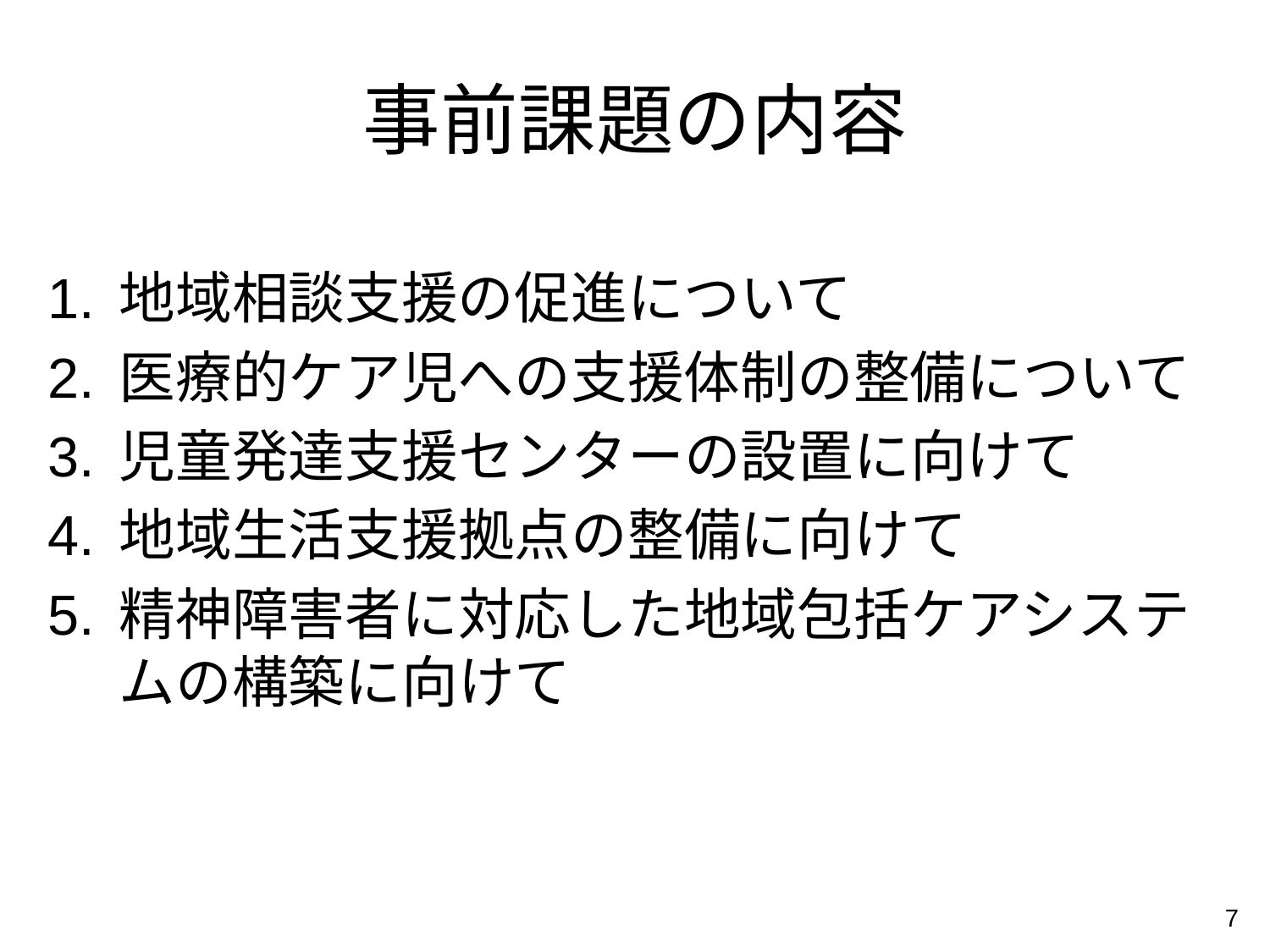

# 事前課題の内容
地域相談支援の促進について
医療的ケア児への支援体制の整備について
児童発達支援センターの設置に向けて
地域生活支援拠点の整備に向けて
精神障害者に対応した地域包括ケアシステムの構築に向けて
7